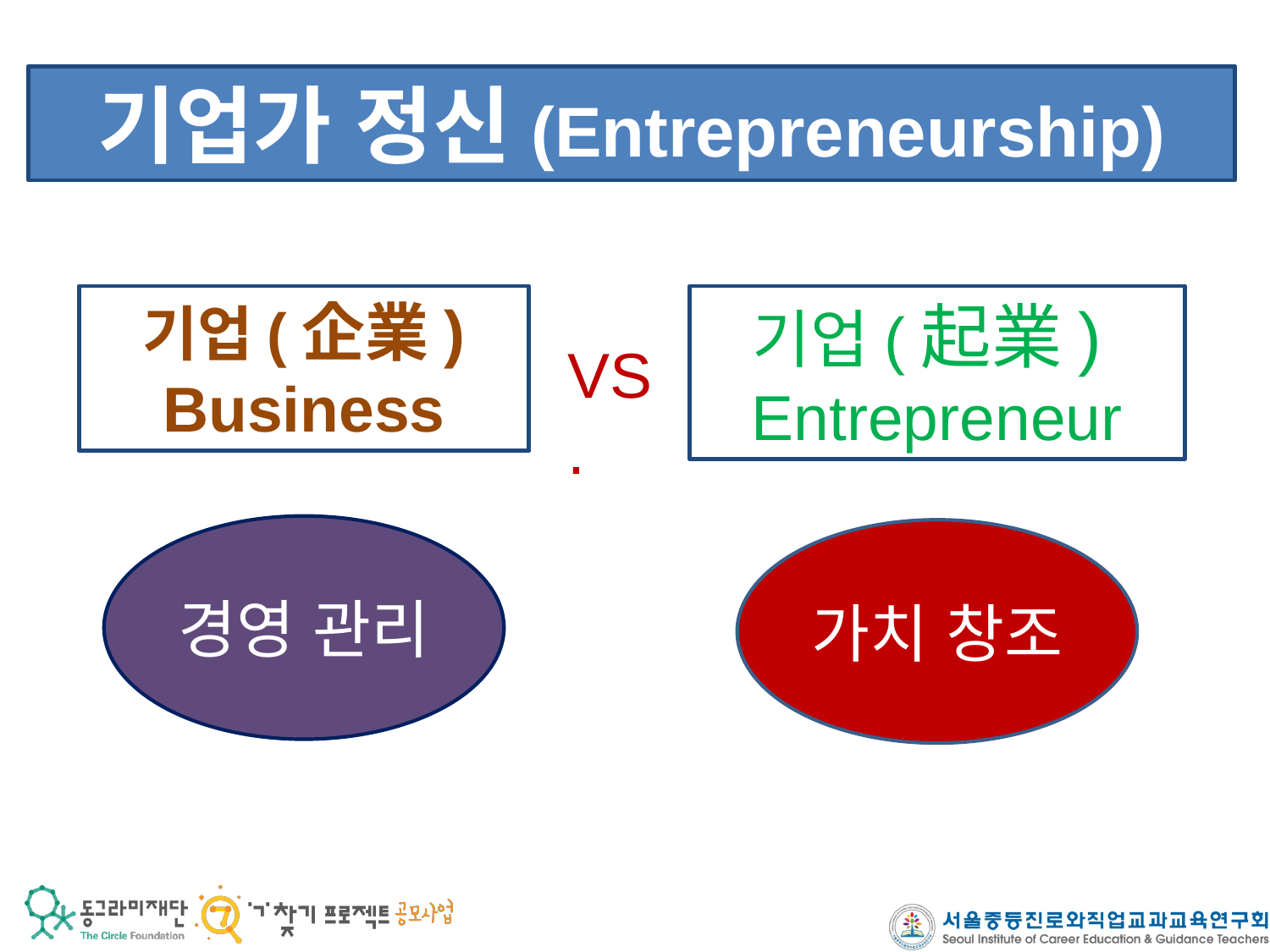

기업가 정신(Entrepreneurship)
기업(企業)
Business
기업(起業)
Entrepreneur
VS.
경영 관리
가치 창조